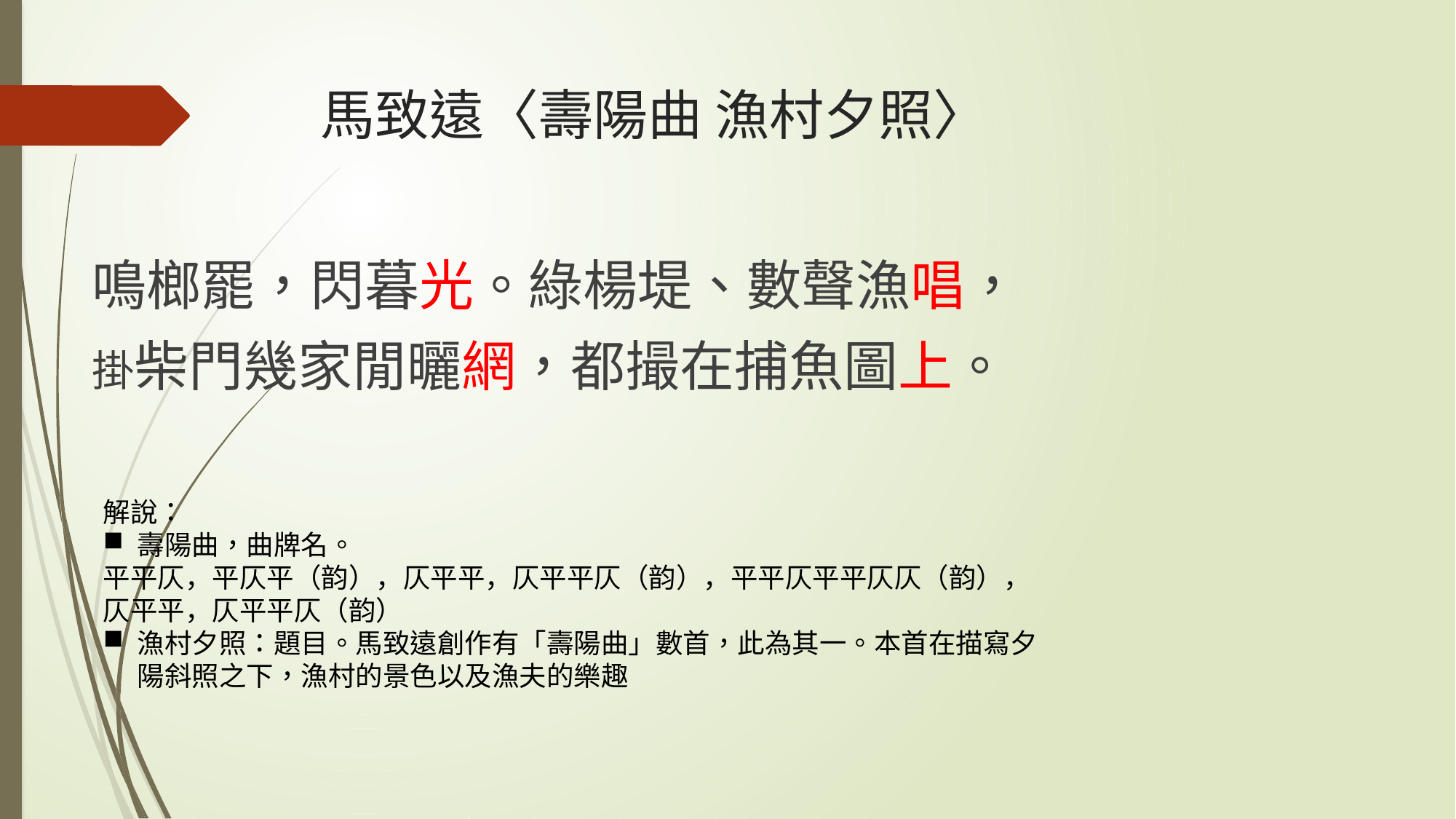

# 馬致遠〈壽陽曲 漁村夕照〉
鳴榔罷，閃暮光。綠楊堤、數聲漁唱，
掛柴門幾家閒曬網，都撮在捕魚圖上。
解說：
壽陽曲，曲牌名。
平平仄，平仄平（韵），仄平平，仄平平仄（韵），平平仄平平仄仄（韵），仄平平，仄平平仄（韵）
漁村夕照：題目。馬致遠創作有「壽陽曲」數首，此為其一。本首在描寫夕陽斜照之下，漁村的景色以及漁夫的樂趣